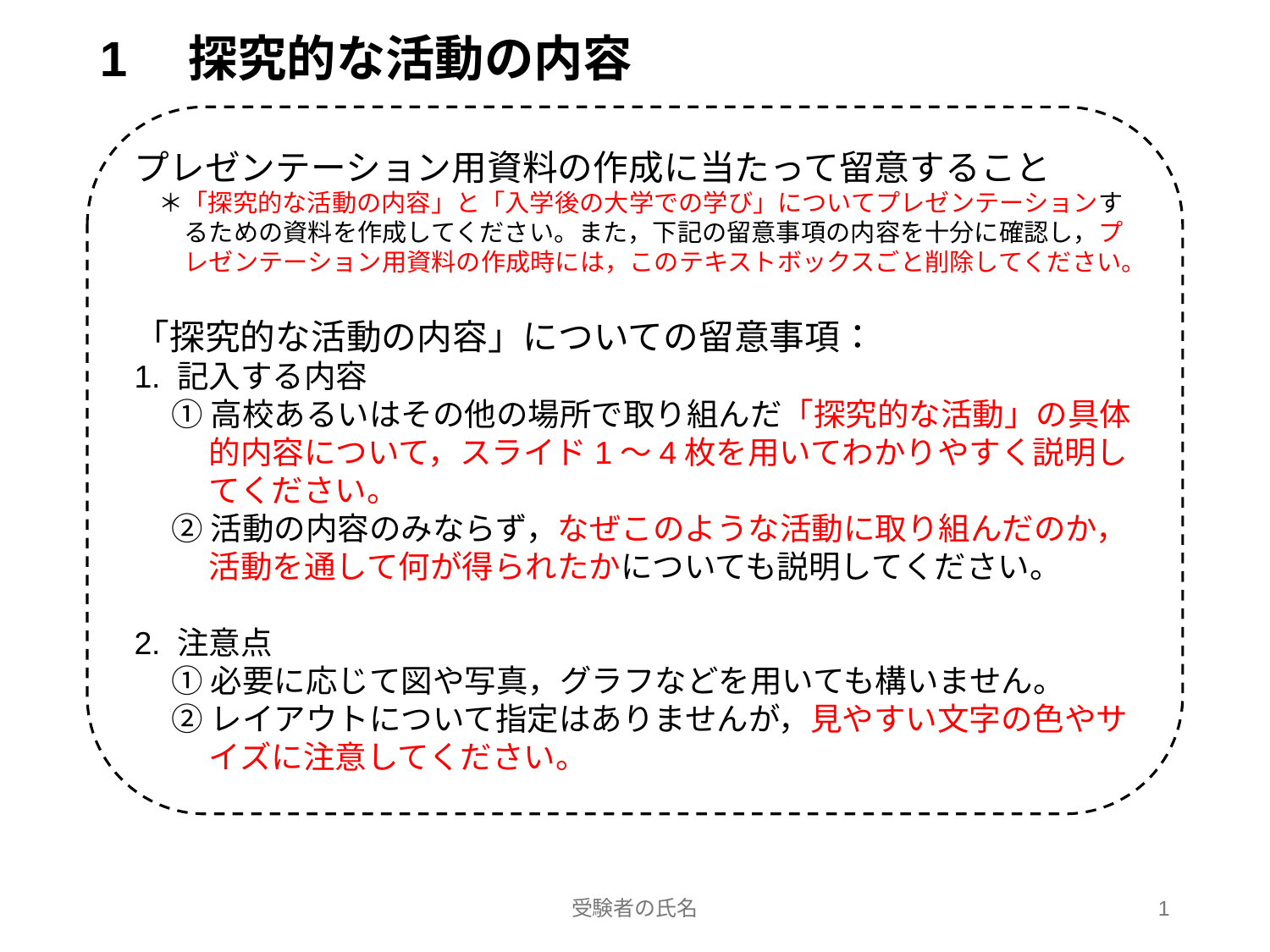

1　探究的な活動の内容
プレゼンテーション用資料の作成に当たって留意すること
＊「探究的な活動の内容」と「入学後の大学での学び」についてプレゼンテーションするための資料を作成してください。また，下記の留意事項の内容を十分に確認し，プレゼンテーション用資料の作成時には，このテキストボックスごと削除してください。

「探究的な活動の内容」についての留意事項：
1. 記入する内容
①高校あるいはその他の場所で取り組んだ「探究的な活動」の具体的内容について，スライド1～4枚を用いてわかりやすく説明してください。
②活動の内容のみならず，なぜこのような活動に取り組んだのか，活動を通して何が得られたかについても説明してください。

2. 注意点
①必要に応じて図や写真，グラフなどを用いても構いません。
②レイアウトについて指定はありませんが，見やすい文字の色やサイズに注意してください。
受験者の氏名
1